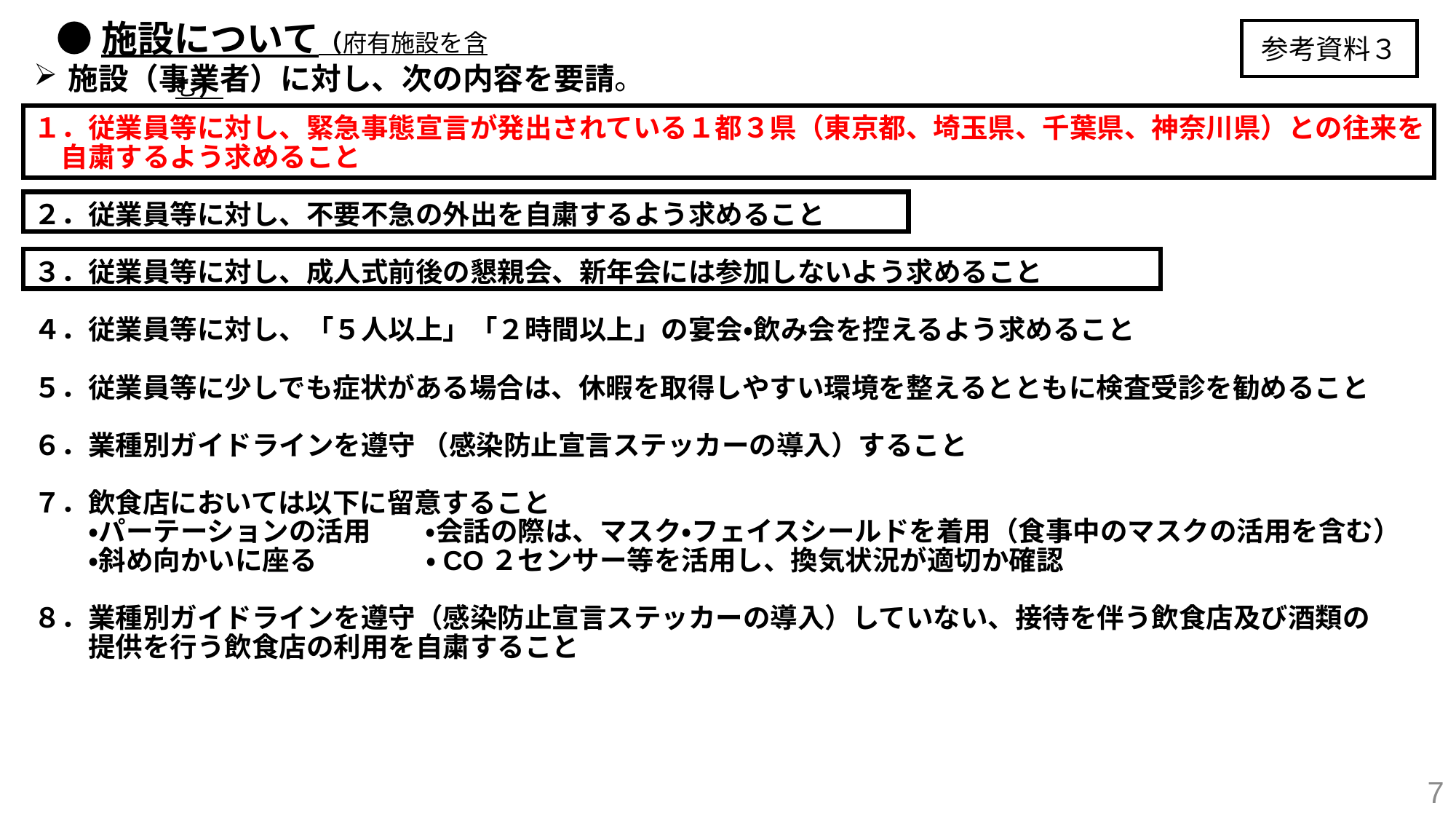

●施設について（府有施設を含む）
参考資料３
施設（事業者）に対し、次の内容を要請。

１．従業員等に対し、緊急事態宣言が発出されている１都３県（東京都、埼玉県、千葉県、神奈川県）との往来を
　自粛するよう求めること

２．従業員等に対し、不要不急の外出を自粛するよう求めること

３．従業員等に対し、成人式前後の懇親会、新年会には参加しないよう求めること

４．従業員等に対し、「５人以上」「２時間以上」の宴会・飲み会を控えるよう求めること

５．従業員等に少しでも症状がある場合は、休暇を取得しやすい環境を整えるとともに検査受診を勧めること

６．業種別ガイドラインを遵守 （感染防止宣言ステッカーの導入）すること

７．飲食店においては以下に留意すること
　　・パーテーションの活用　　・会話の際は、マスク・フェイスシールドを着用（食事中のマスクの活用を含む）
　　・斜め向かいに座る　　　　・CO２センサー等を活用し、換気状況が適切か確認

８．業種別ガイドラインを遵守（感染防止宣言ステッカーの導入）していない、接待を伴う飲食店及び酒類の
　　提供を行う飲食店の利用を自粛すること

7